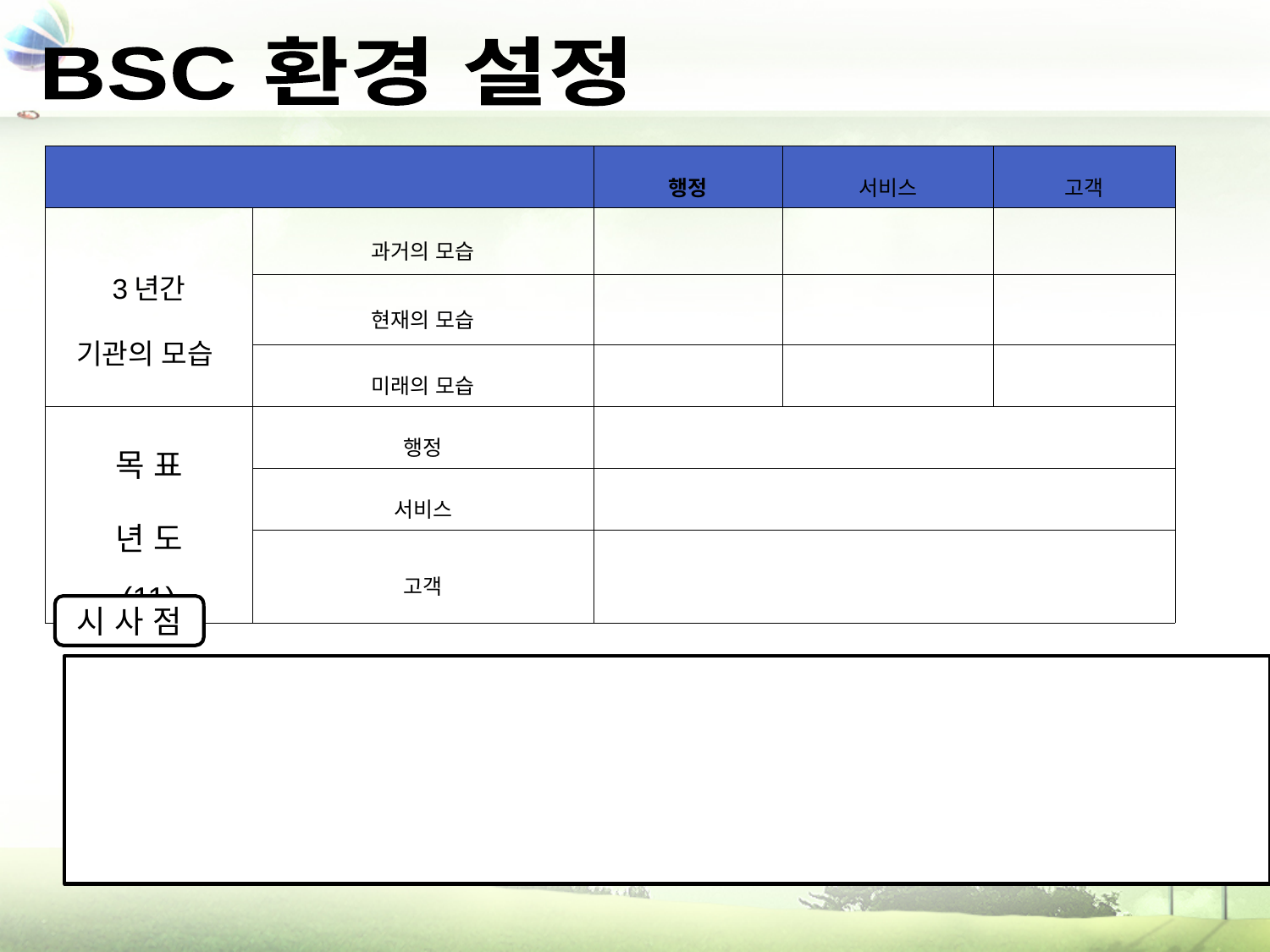

BSC 환경 설정
|  |  | 행정 | 서비스 | 고객 |
| --- | --- | --- | --- | --- |
| 3년간 기관의 모습 | 과거의 모습 |  |  |  |
|  | 현재의 모습 |  |  |  |
|  | 미래의 모습 |  |  |  |
| 목 표 년 도 (11) | 행정 |  |  |  |
|  | 서비스 |  |  |  |
|  | 고객 |  |  |  |
시 사 점